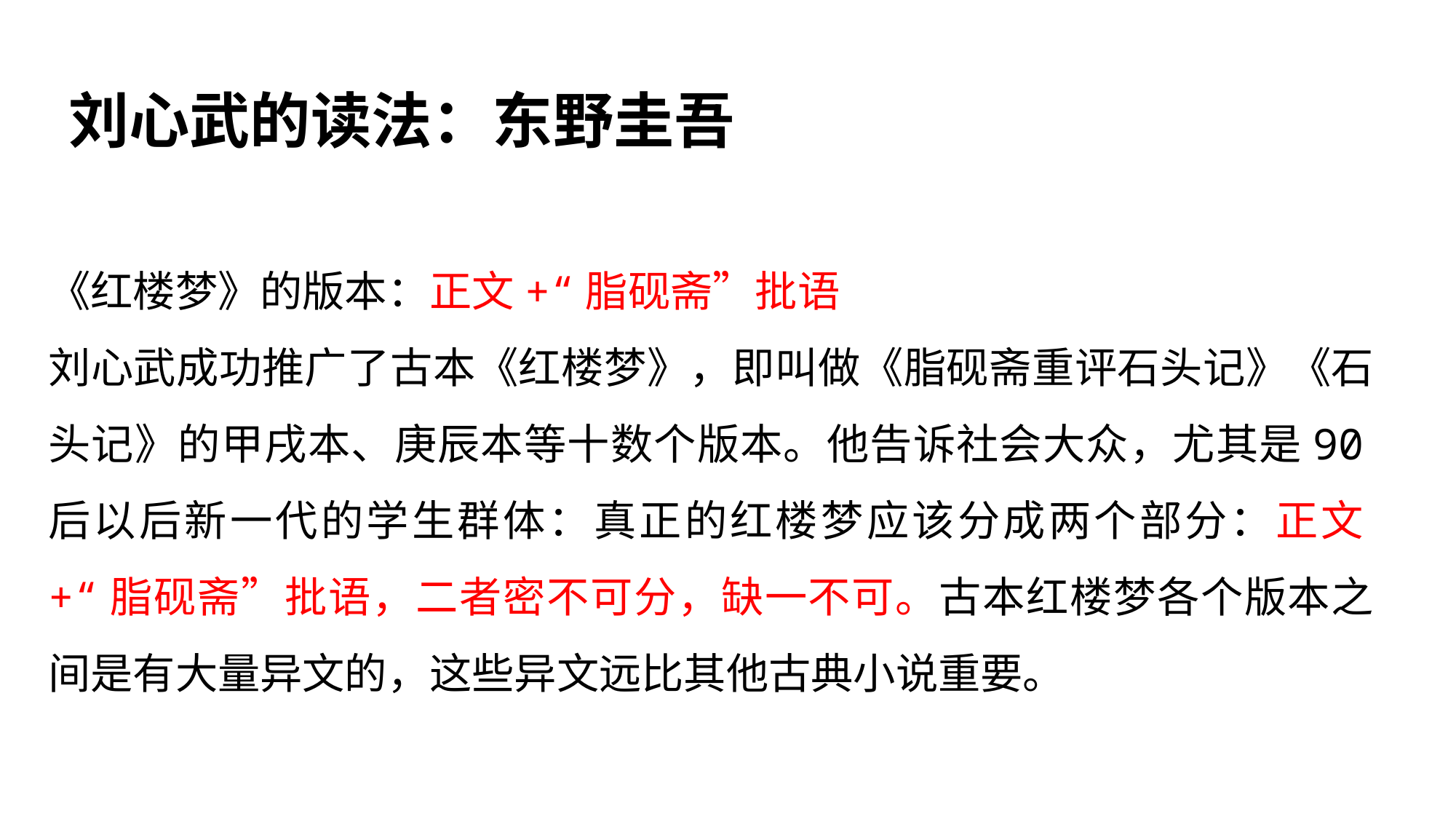

刘心武的读法：东野圭吾
《红楼梦》的版本：正文+“脂砚斋”批语
刘心武成功推广了古本《红楼梦》，即叫做《脂砚斋重评石头记》《石头记》的甲戌本、庚辰本等十数个版本。他告诉社会大众，尤其是90后以后新一代的学生群体：真正的红楼梦应该分成两个部分：正文+“脂砚斋”批语，二者密不可分，缺一不可。古本红楼梦各个版本之间是有大量异文的，这些异文远比其他古典小说重要。